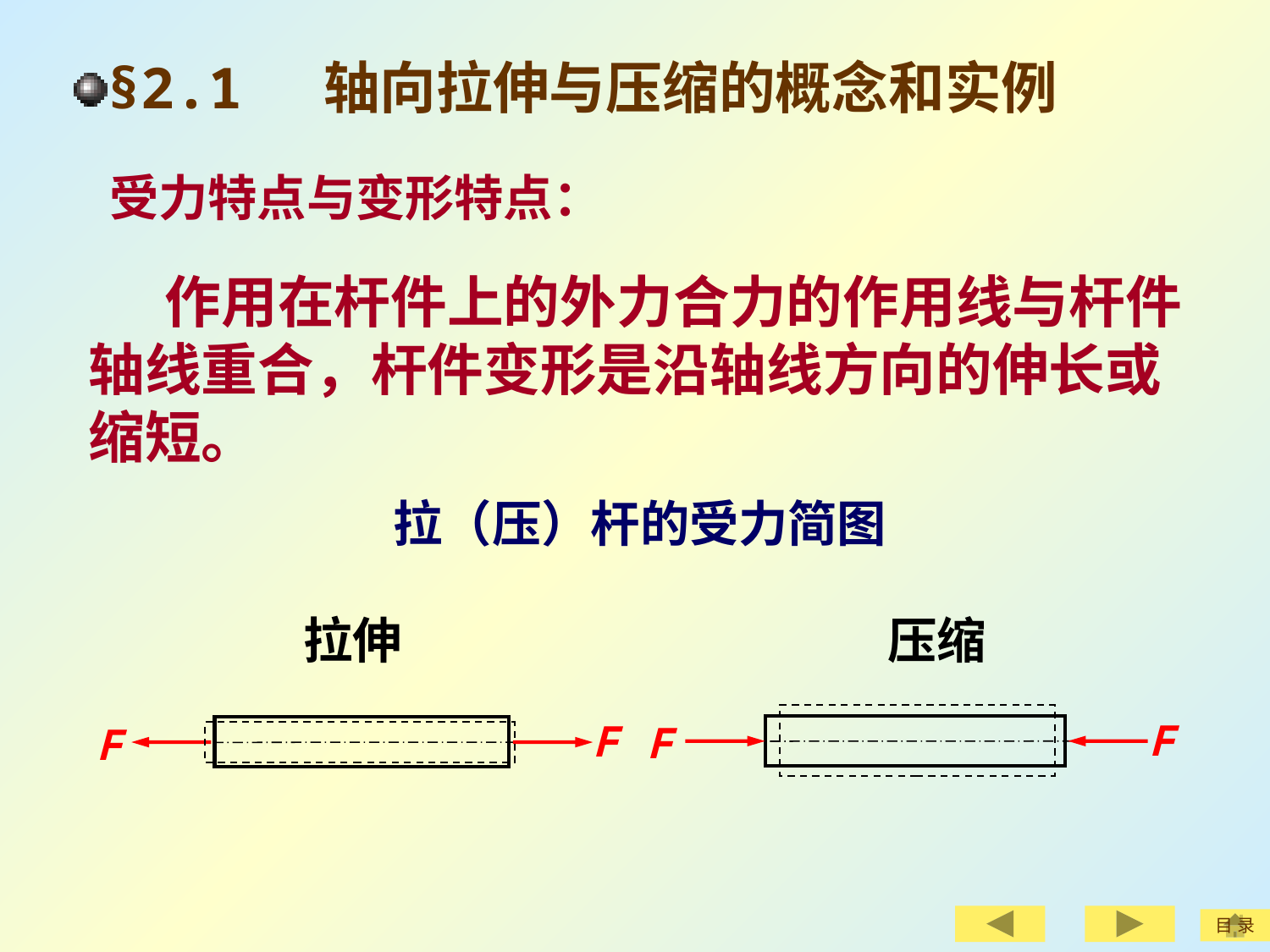

§2.1  轴向拉伸与压缩的概念和实例
受力特点与变形特点：
     作用在杆件上的外力合力的作用线与杆件轴线重合，杆件变形是沿轴线方向的伸长或缩短。
拉（压）杆的受力简图
拉伸
F
F

压缩

F
F

目 录